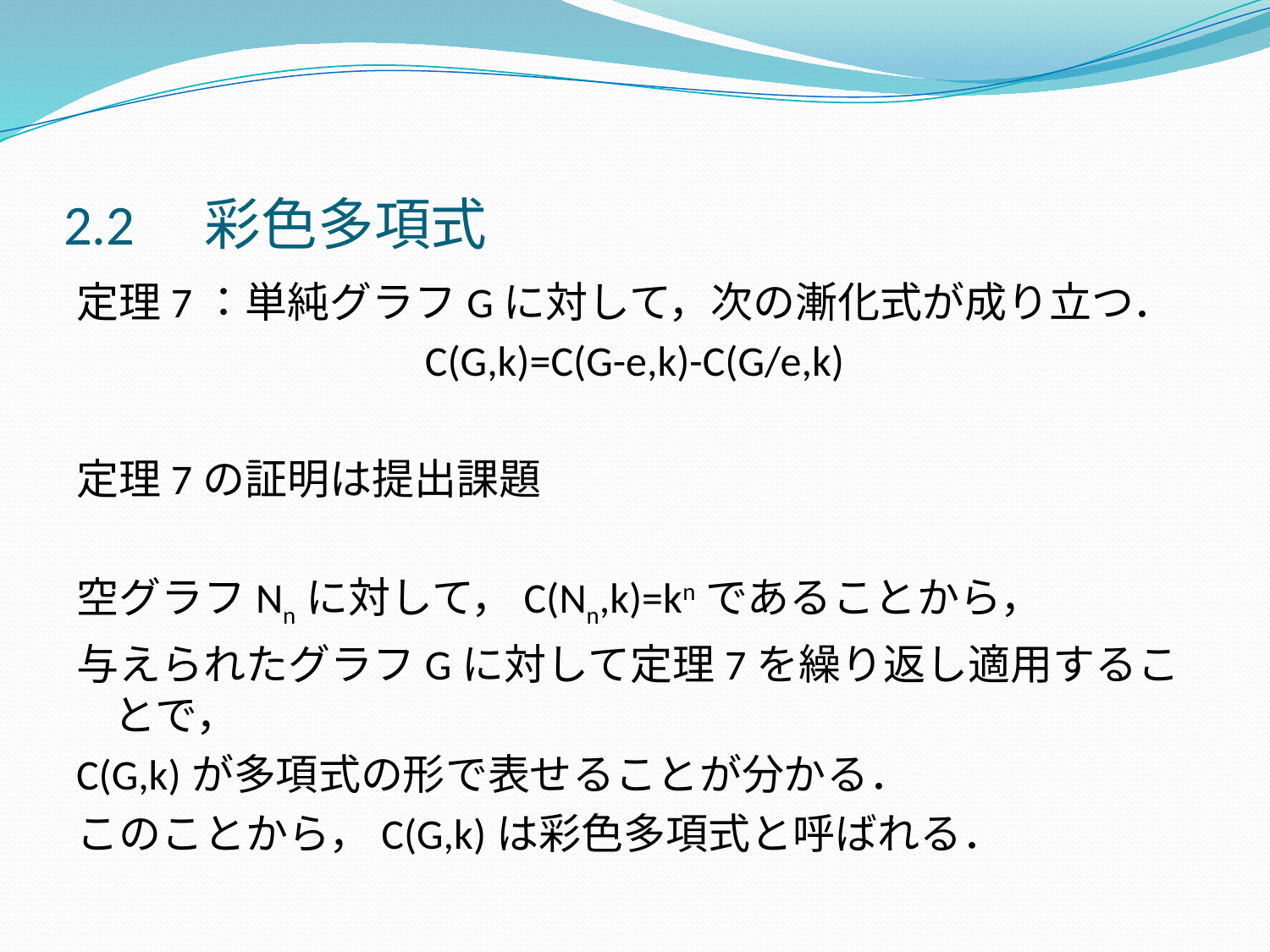

# 2.2　彩色多項式
定理7：単純グラフGに対して，次の漸化式が成り立つ．
C(G,k)=C(G-e,k)-C(G/e,k)

定理7の証明は提出課題

空グラフNnに対して，C(Nn,k)=knであることから，
与えられたグラフGに対して定理7を繰り返し適用することで，
C(G,k)が多項式の形で表せることが分かる．
このことから，C(G,k)は彩色多項式と呼ばれる．